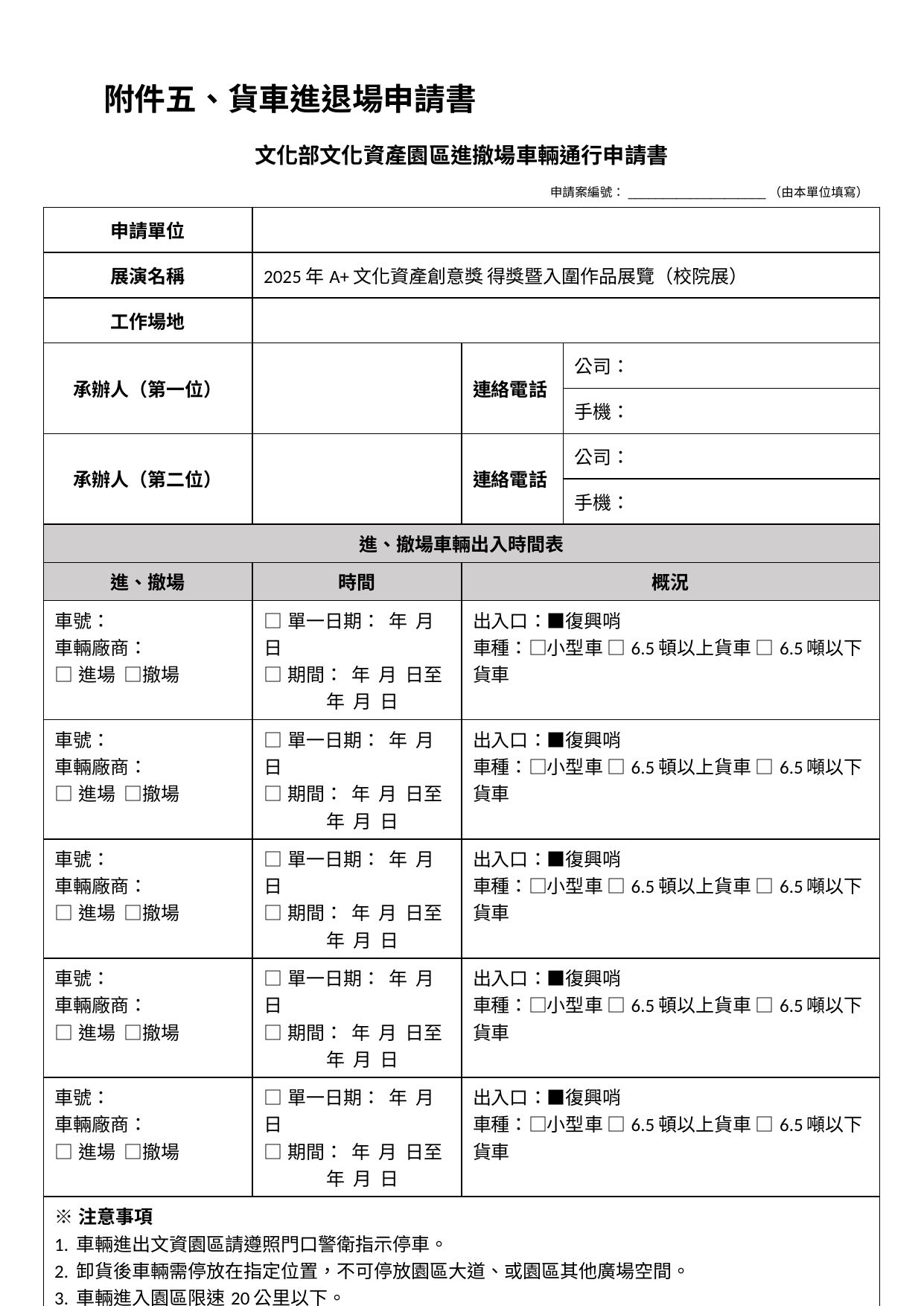

# 附件五、貨車進退場申請書
| 文化部文化資產園區進撤場車輛通行申請書 |  |  |  |
| --- | --- | --- | --- |
| 申請案編號：\_\_\_\_\_\_\_\_\_\_\_\_\_\_\_\_\_\_\_\_（由本單位填寫） |  |  |  |
| 申請單位 |  |  |  |
| 展演名稱 | 2025年A+文化資產創意獎 得獎暨入圍作品展覽（校院展） |  |  |
| 工作場地 |  |  |  |
| 承辦人（第一位） |  | 連絡電話 | 公司： |
|  |  |  | 手機： |
| 承辦人（第二位） |  | 連絡電話 | 公司： |
|  |  |  | 手機： |
| 進、撤場車輛出入時間表 |  |  |  |
| 進、撤場 | 時間 | 概況 |  |
| 車號： 車輛廠商： □進場 □撤場 | □單一日期： 年 月 日 □期間： 年 月 日至 年 月 日 | 出入口：■復興哨 車種：□小型車 □6.5頓以上貨車 □6.5噸以下貨車 |  |
| 車號： 車輛廠商： □進場 □撤場 | □單一日期： 年 月 日 □期間： 年 月 日至 年 月 日 | 出入口：■復興哨 車種：□小型車 □6.5頓以上貨車 □6.5噸以下貨車 |  |
| 車號： 車輛廠商： □進場 □撤場 | □單一日期： 年 月 日 □期間： 年 月 日至 年 月 日 | 出入口：■復興哨 車種：□小型車 □6.5頓以上貨車 □6.5噸以下貨車 |  |
| 車號： 車輛廠商： □進場 □撤場 | □單一日期： 年 月 日 □期間： 年 月 日至 年 月 日 | 出入口：■復興哨 車種：□小型車 □6.5頓以上貨車 □6.5噸以下貨車 |  |
| 車號： 車輛廠商： □進場 □撤場 | □單一日期： 年 月 日 □期間： 年 月 日至 年 月 日 | 出入口：■復興哨 車種：□小型車 □6.5頓以上貨車 □6.5噸以下貨車 |  |
| ※注意事項 1. 車輛進出文資園區請遵照門口警衛指示停車。 2. 卸貨後車輛需停放在指定位置，不可停放園區大道、或園區其他廣場空間。 3. 車輛進入園區限速20公里以下。 |  |  |  |
| 核准 （雙方蓋章） | 經營管理單位 | 申請單位 |  |
| 本表影印乙份，正本交管理單位；影印本交警衛室存查。 |  |  |  |
24